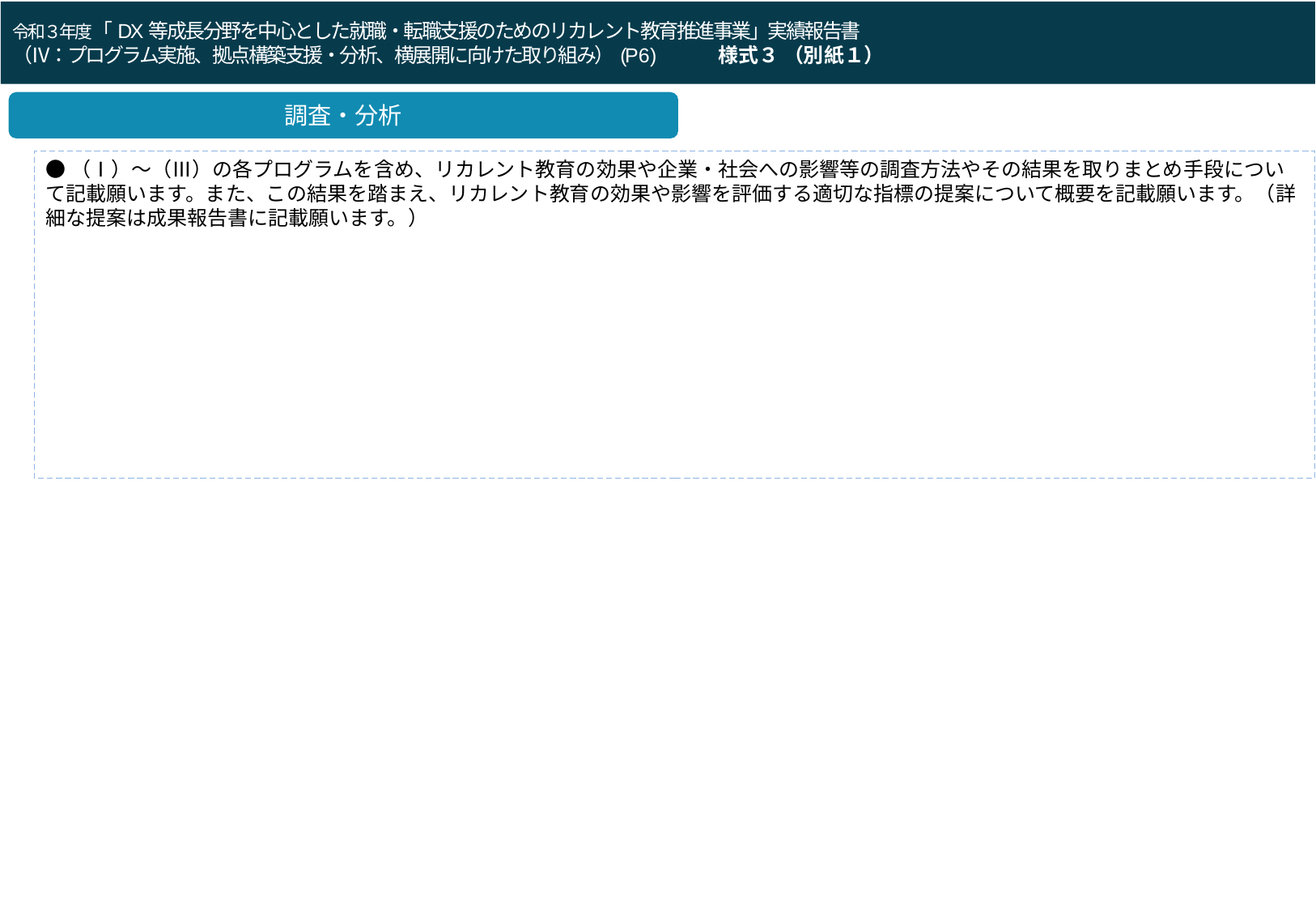

令和３年度「DX等成長分野を中心とした就職・転職支援のためのリカレント教育推進事業」実績報告書
（Ⅳ：プログラム実施、拠点構築支援・分析、横展開に向けた取り組み）(P6)　　　様式３ （別紙１）
令和３年度「DX等成長分野を中心とした就職・転職支援のためのリカレント教育推進事業」事業計画書（Ⅰ：DXリテラシー）(P6)
調査・分析
●（Ⅰ）～（Ⅲ）の各プログラムを含め、リカレント教育の効果や企業・社会への影響等の調査方法やその結果を取りまとめ手段について記載願います。また、この結果を踏まえ、リカレント教育の効果や影響を評価する適切な指標の提案について概要を記載願います。（詳細な提案は成果報告書に記載願います。）